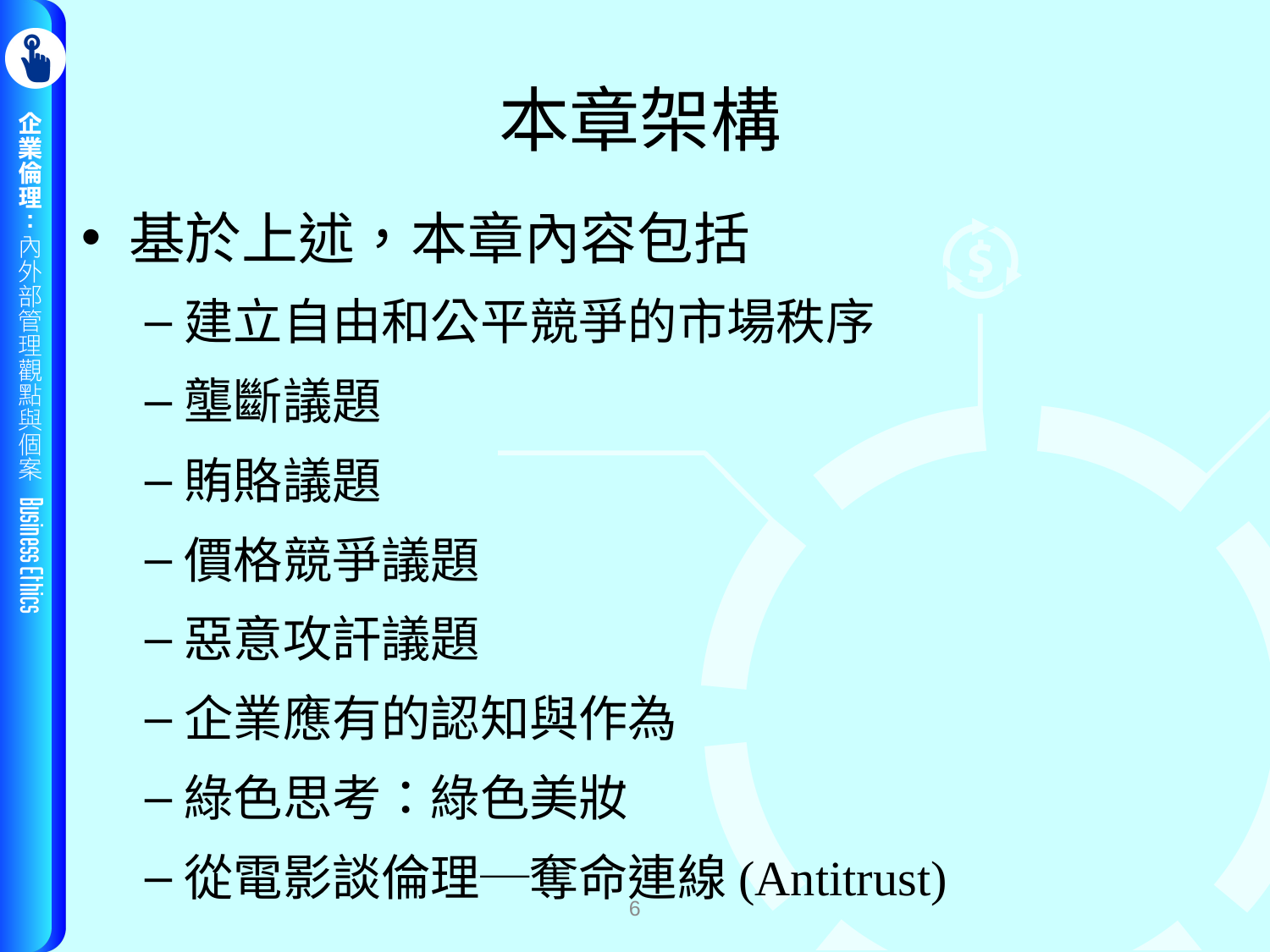

# 本章架構
基於上述，本章內容包括
建立自由和公平競爭的市場秩序
壟斷議題
賄賂議題
價格競爭議題
惡意攻訐議題
企業應有的認知與作為
綠色思考：綠色美妝
從電影談倫理─奪命連線(Antitrust)
6